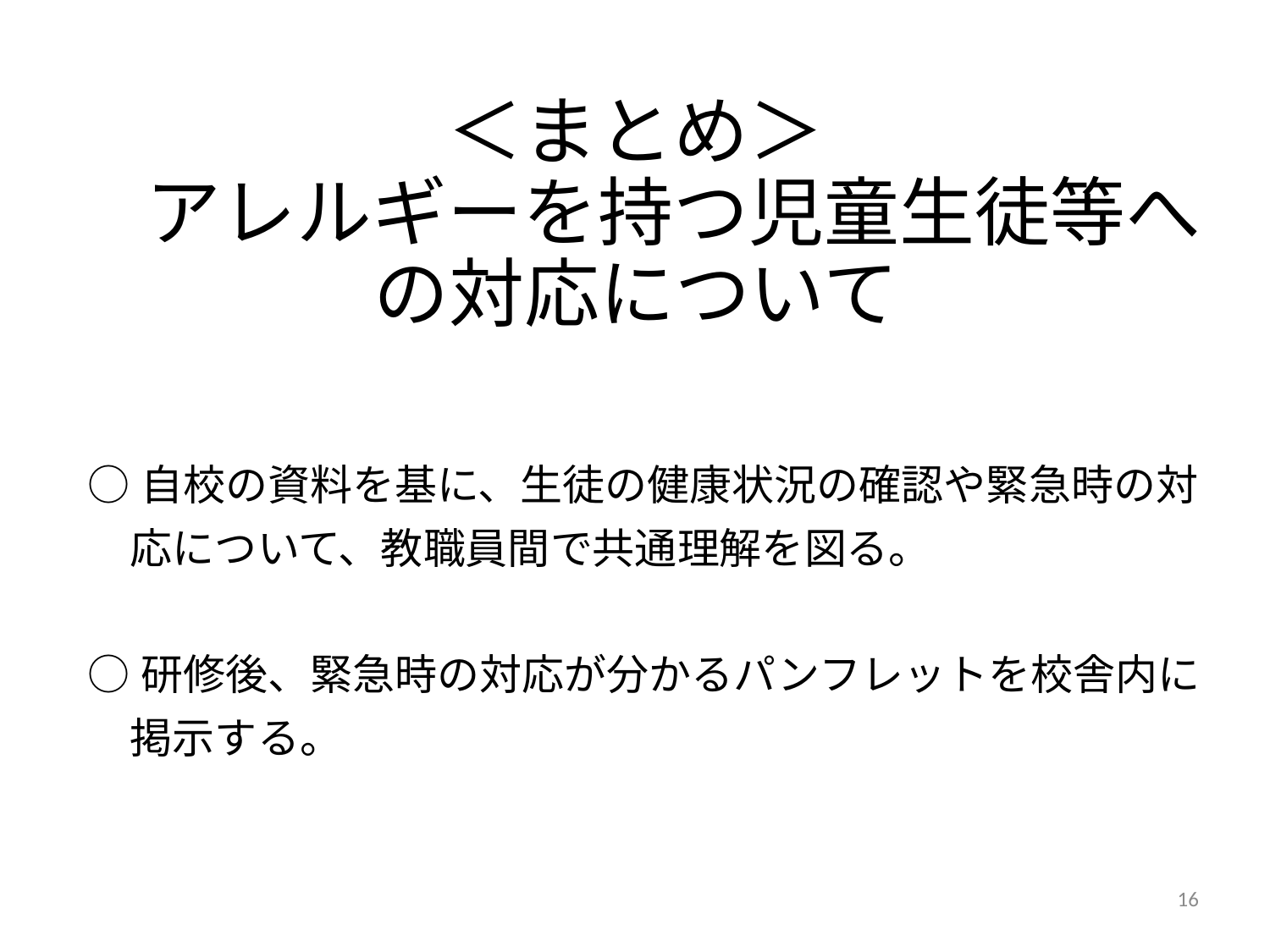

# ＜まとめ＞ 　アレルギーを持つ児童生徒等への対応について
○自校の資料を基に、生徒の健康状況の確認や緊急時の対
　応について、教職員間で共通理解を図る。

○研修後、緊急時の対応が分かるパンフレットを校舎内に
　掲示する。
16